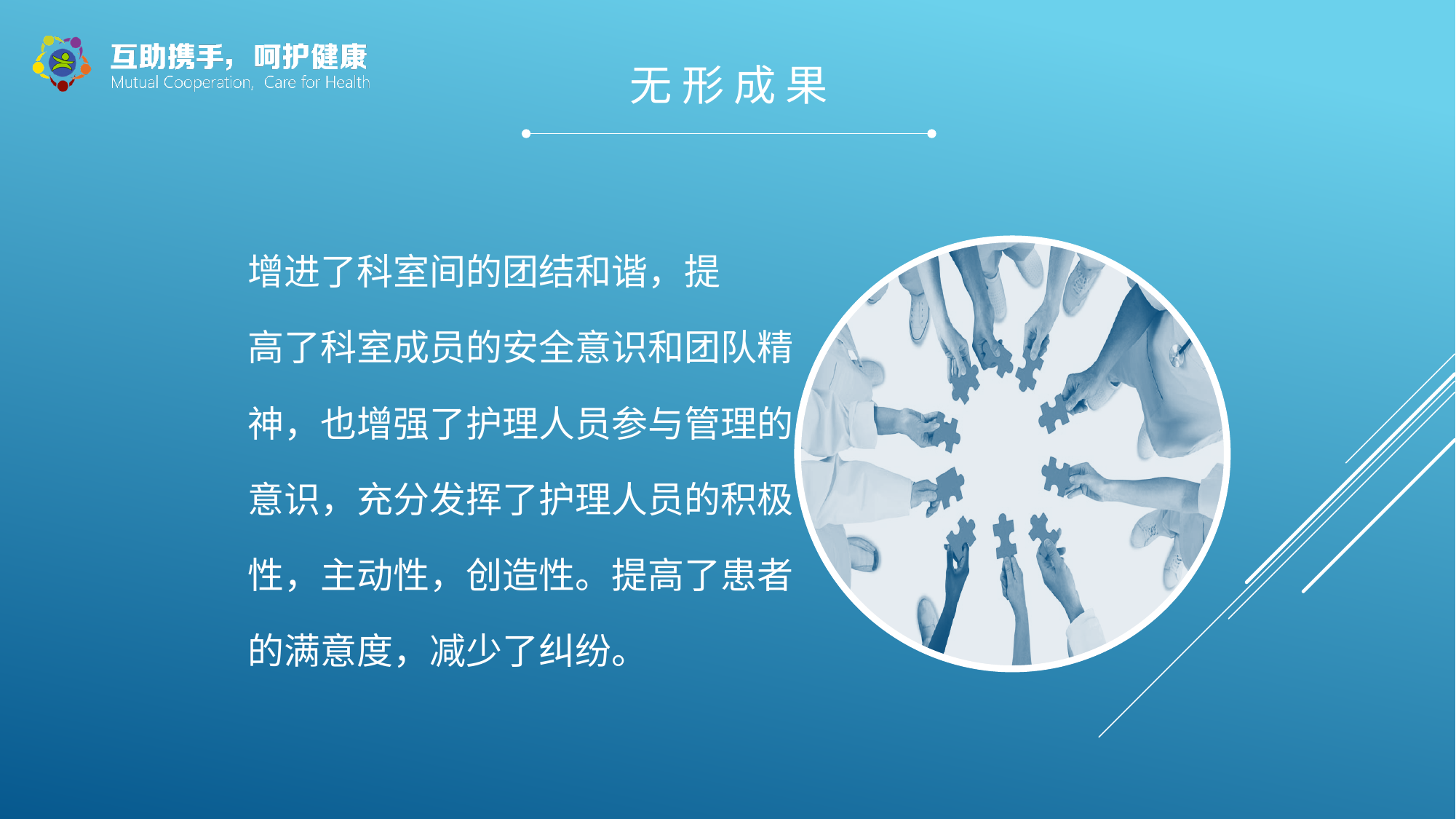

无 形 成 果
增进了科室间的团结和谐，提
高了科室成员的安全意识和团队精
神，也增强了护理人员参与管理的
意识，充分发挥了护理人员的积极
性，主动性，创造性。提高了患者
的满意度，减少了纠纷。

.